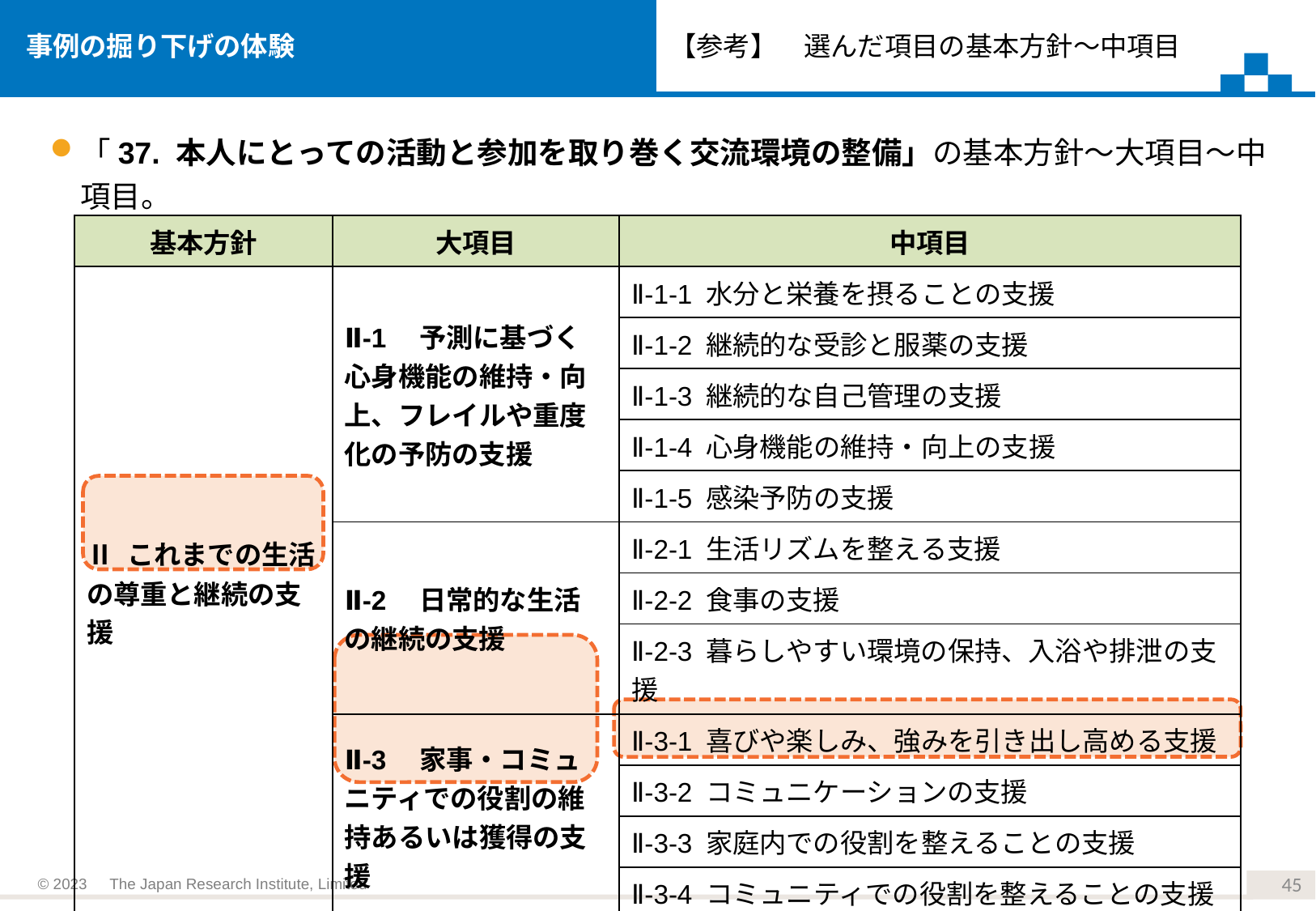

# 事例の掘り下げの体験
【参考】　選んだ項目の基本方針～中項目
「37. 本人にとっての活動と参加を取り巻く交流環境の整備」の基本方針～大項目～中項目。
| 基本方針 | 大項目 | 中項目 |
| --- | --- | --- |
| Ⅱ これまでの生活の尊重と継続の支援 | Ⅱ-1　予測に基づく心身機能の維持・向上、フレイルや重度化の予防の支援 | Ⅱ-1-1 水分と栄養を摂ることの支援 |
|  |  | Ⅱ-1-2 継続的な受診と服薬の支援 |
|  |  | Ⅱ-1-3 継続的な自己管理の支援 |
|  |  | Ⅱ-1-4 心身機能の維持・向上の支援 |
|  |  | Ⅱ-1-5 感染予防の支援 |
|  | Ⅱ-2　日常的な生活の継続の支援 | Ⅱ-2-1 生活リズムを整える支援 |
|  |  | Ⅱ-2-2 食事の支援 |
|  |  | Ⅱ-2-3 暮らしやすい環境の保持、入浴や排泄の支援 |
|  | Ⅱ-3　家事・コミュニティでの役割の維持あるいは獲得の支援 | Ⅱ-3-1 喜びや楽しみ、強みを引き出し高める支援 |
|  |  | Ⅱ-3-2 コミュニケーションの支援 |
|  |  | Ⅱ-3-3 家庭内での役割を整えることの支援 |
|  |  | Ⅱ-3-4 コミュニティでの役割を整えることの支援 |

45